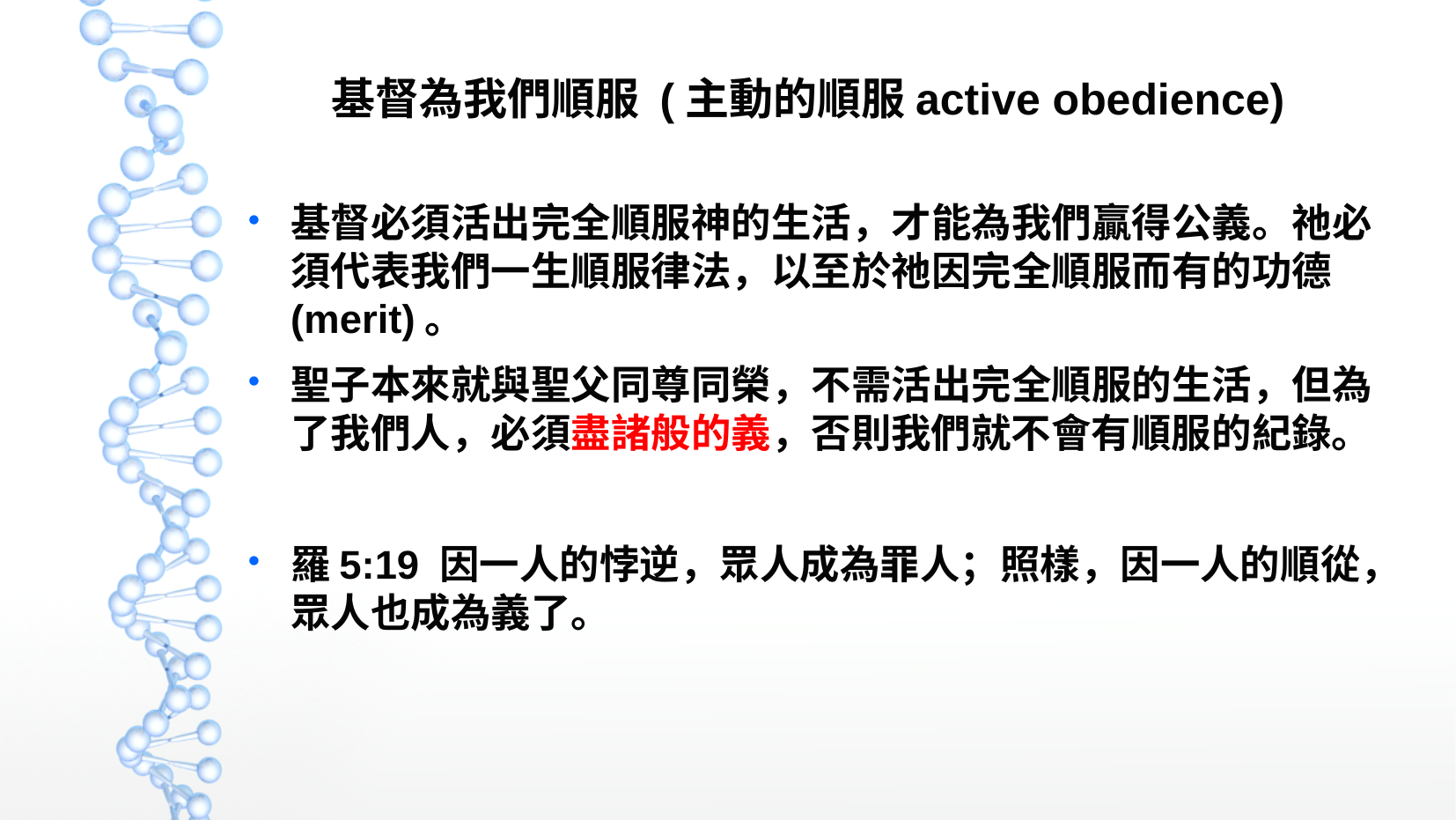

基督為我們順服 (主動的順服active obedience)
基督必須活出完全順服神的生活，才能為我們贏得公義。祂必須代表我們一生順服律法，以至於祂因完全順服而有的功德(merit)。
聖子本來就與聖父同尊同榮，不需活出完全順服的生活，但為了我們人，必須盡諸般的義，否則我們就不會有順服的紀錄。

羅5:19 因一人的悖逆，眾人成為罪人；照樣，因一人的順從，眾人也成為義了。